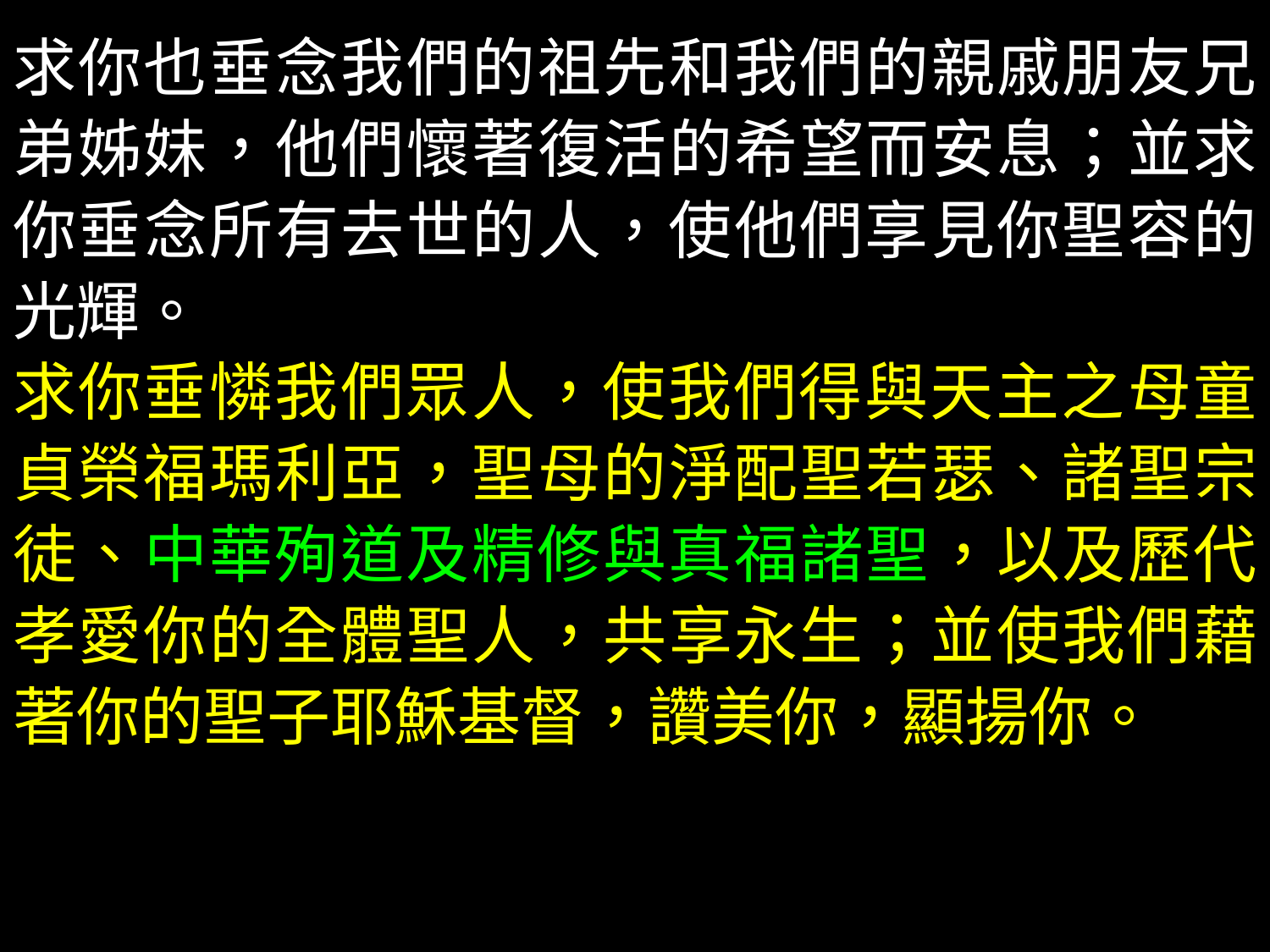

求你也垂念我們的祖先和我們的親戚朋友兄弟姊妹，他們懷著復活的希望而安息；並求你垂念所有去世的人，使他們享見你聖容的光輝。
求你垂憐我們眾人，使我們得與天主之母童貞榮福瑪利亞，聖母的淨配聖若瑟、諸聖宗徒、中華殉道及精修與真福諸聖，以及歷代孝愛你的全體聖人，共享永生；並使我們藉著你的聖子耶穌基督，讚美你，顯揚你。